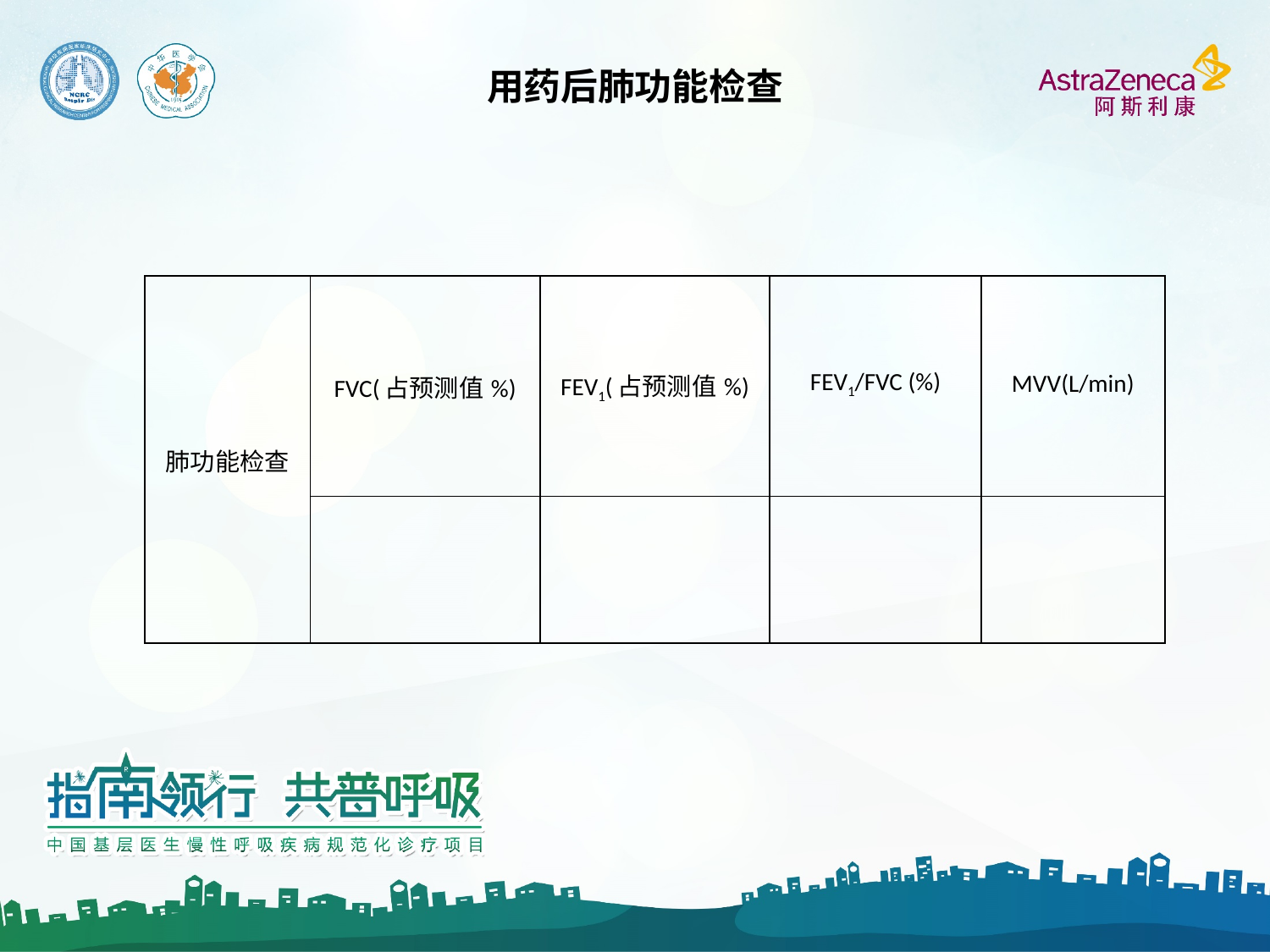

# 用药后肺功能检查
| 肺功能检查 | FVC(占预测值%) | FEV1(占预测值%) | FEV1/FVC (%) | MVV(L/min) |
| --- | --- | --- | --- | --- |
|  |  |  |  |  |